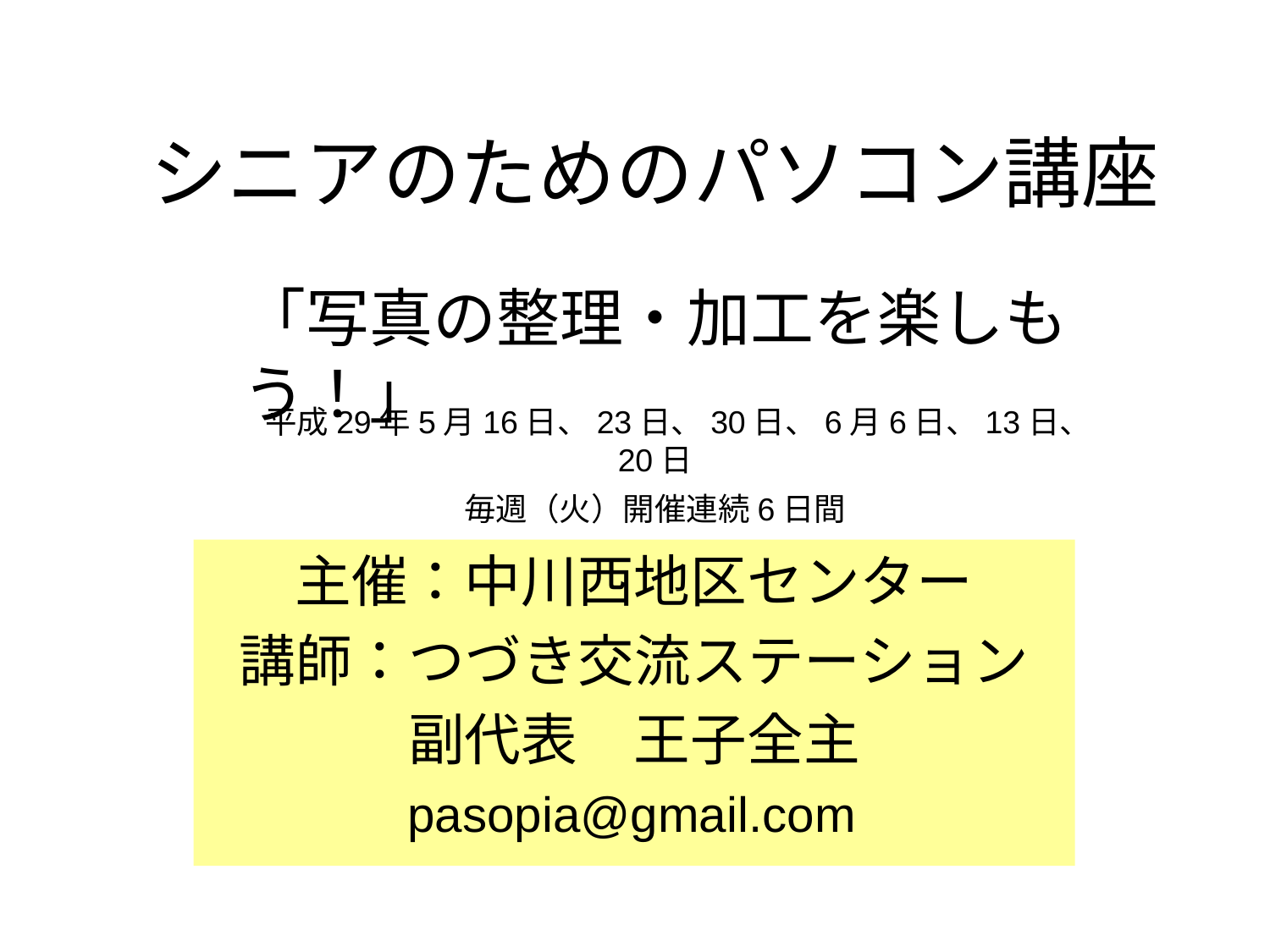

# シニアのためのパソコン講座
「写真の整理・加工を楽しもう！」
 平成29年5月16日、23日、30日、6月6日、13日、20日
毎週（火）開催連続6日間
主催：中川西地区センター
講師：つづき交流ステーション
副代表　王子全主
pasopia@gmail.com